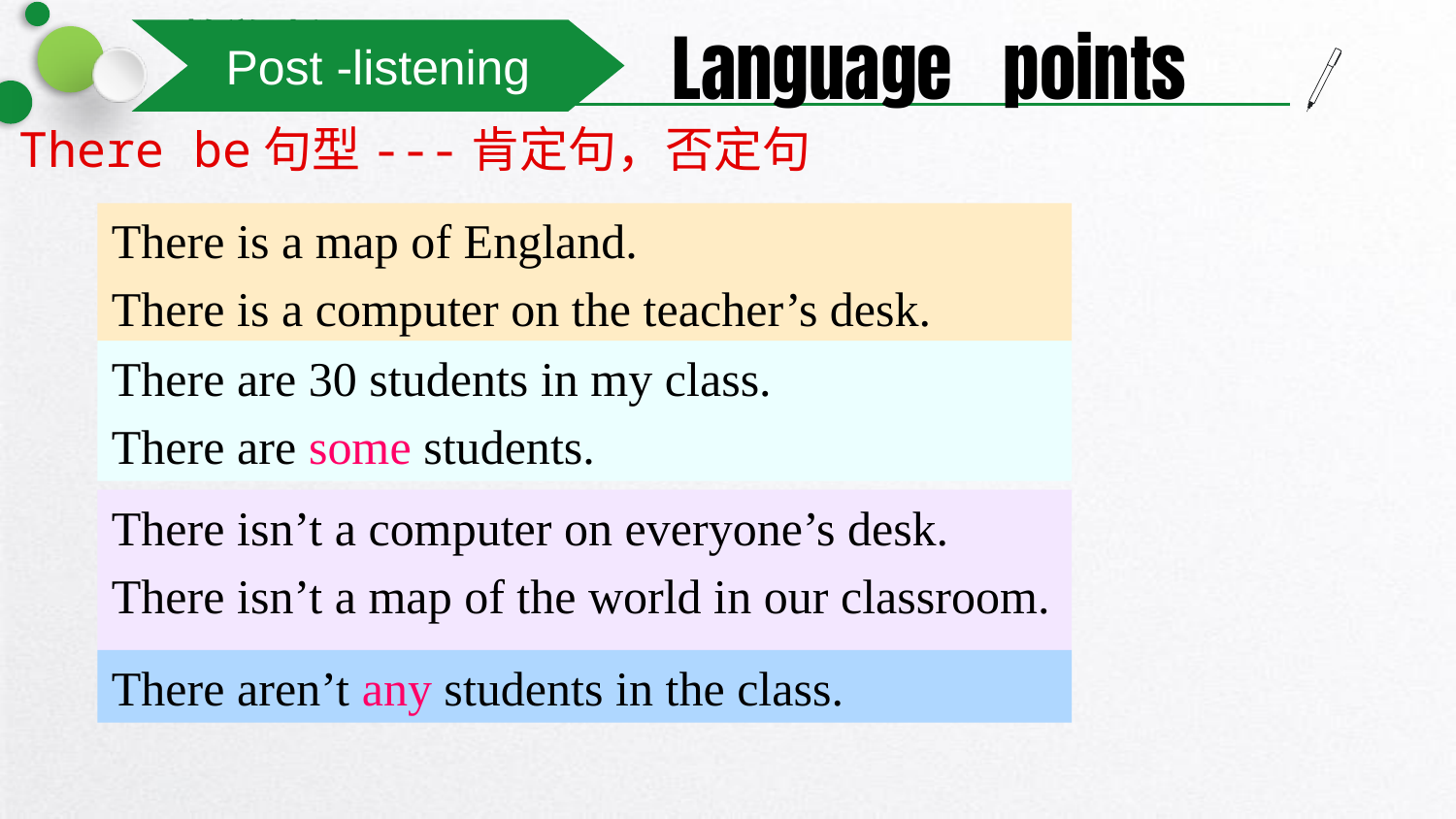

Post -listening
Language   points
There be句型---肯定句，否定句
There is a map of England.
There is a computer on the teacher’s desk.
There are 30 students in my class.
There are some students.
There isn’t a computer on everyone’s desk.
There isn’t a map of the world in our classroom.
There aren’t any students in the class.